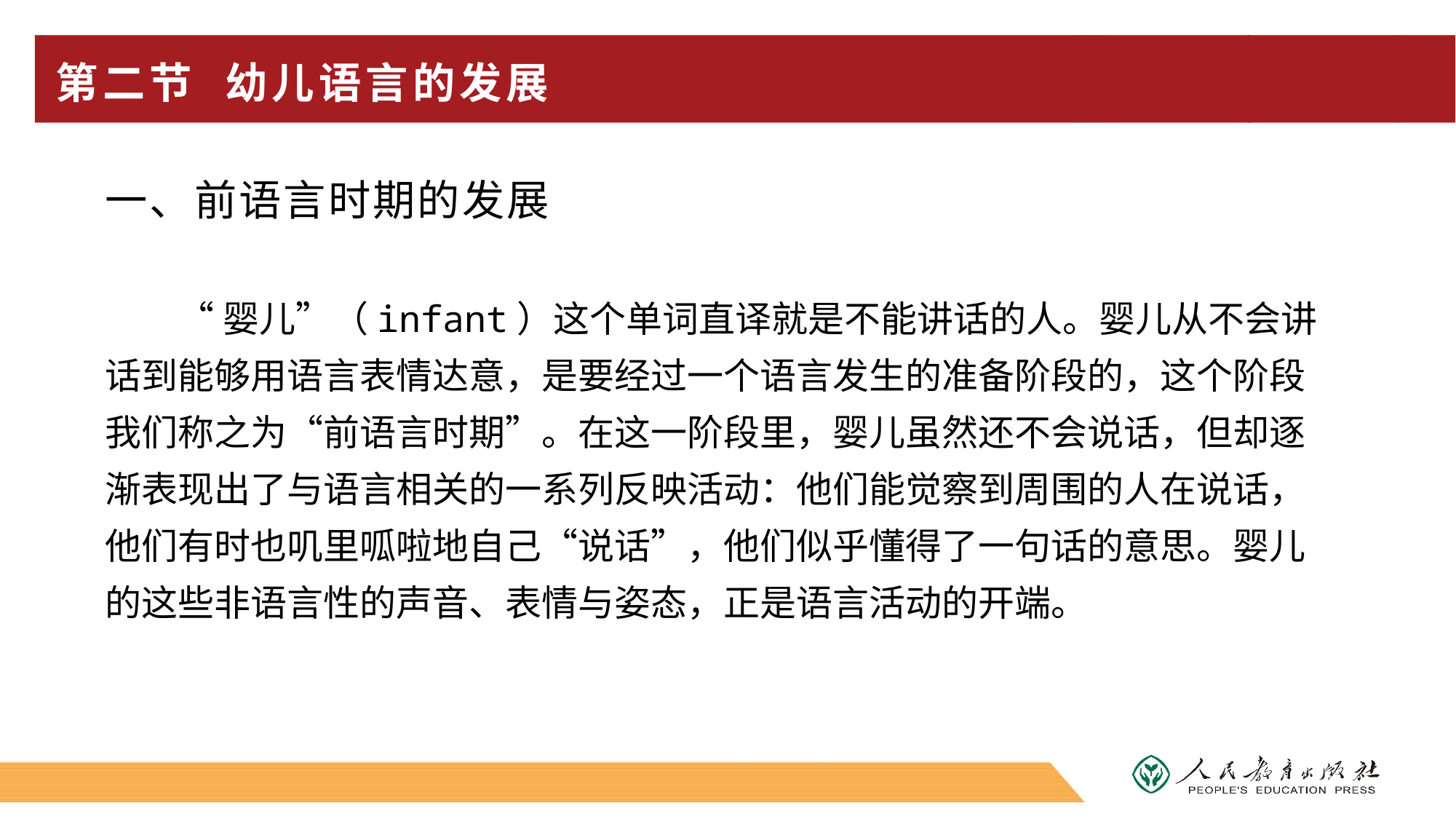

# 第二节  幼儿语言的发展
一、前语言时期的发展
“婴儿”（infant）这个单词直译就是不能讲话的人。婴儿从不会讲话到能够用语言表情达意，是要经过一个语言发生的准备阶段的，这个阶段我们称之为“前语言时期”。在这一阶段里，婴儿虽然还不会说话，但却逐渐表现出了与语言相关的一系列反映活动：他们能觉察到周围的人在说话，他们有时也叽里呱啦地自己“说话”，他们似乎懂得了一句话的意思。婴儿的这些非语言性的声音、表情与姿态，正是语言活动的开端。